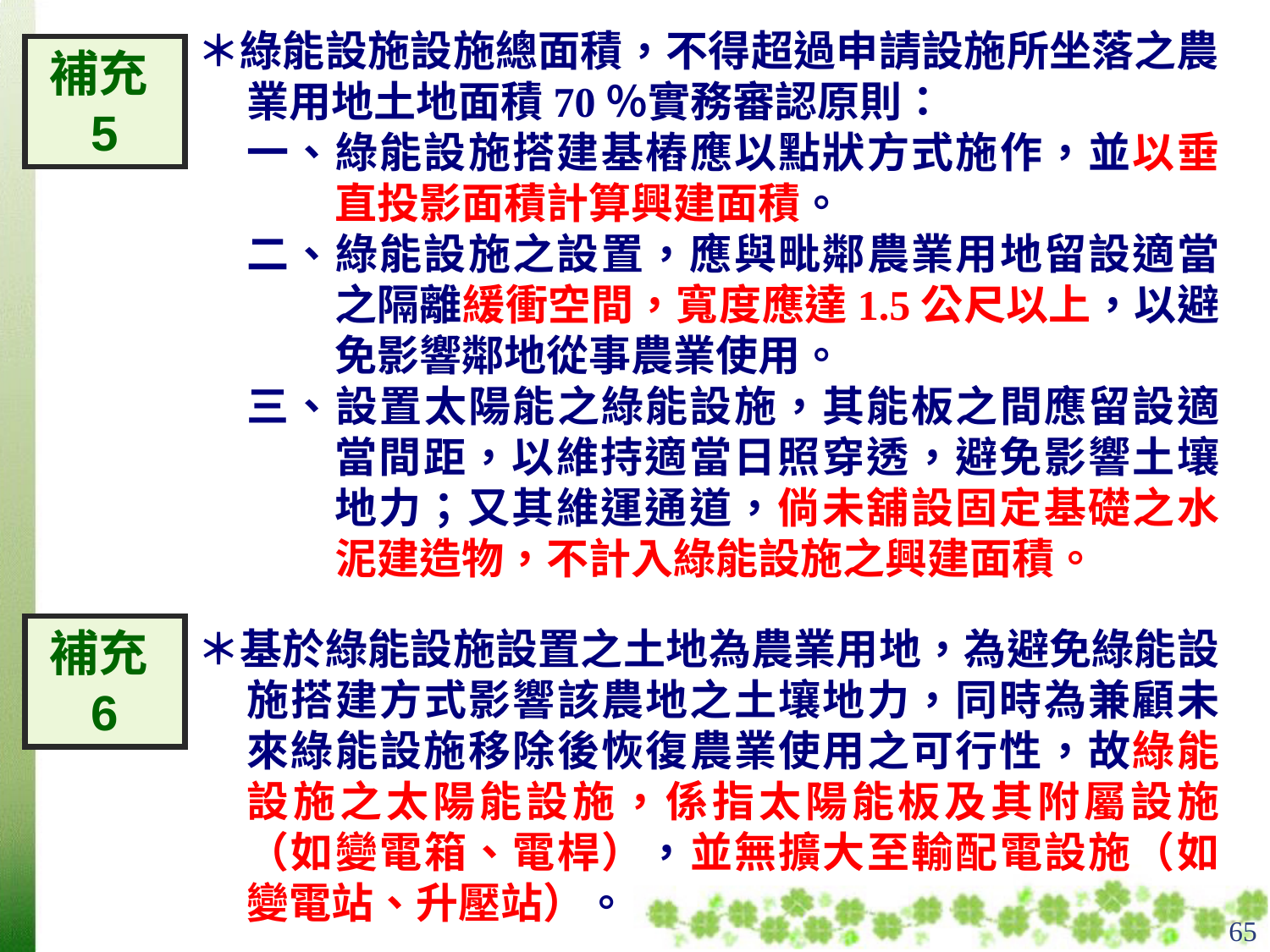

＊綠能設施設施總面積，不得超過申請設施所坐落之農業用地土地面積70％實務審認原則：
一、綠能設施搭建基樁應以點狀方式施作，並以垂直投影面積計算興建面積。
二、綠能設施之設置，應與毗鄰農業用地留設適當之隔離緩衝空間，寬度應達1.5公尺以上，以避免影響鄰地從事農業使用。
三、設置太陽能之綠能設施，其能板之間應留設適當間距，以維持適當日照穿透，避免影響土壤地力；又其維運通道，倘未舖設固定基礎之水泥建造物，不計入綠能設施之興建面積。
補充5
補充6
＊基於綠能設施設置之土地為農業用地，為避免綠能設施搭建方式影響該農地之土壤地力，同時為兼顧未來綠能設施移除後恢復農業使用之可行性，故綠能設施之太陽能設施，係指太陽能板及其附屬設施（如變電箱、電桿），並無擴大至輸配電設施（如變電站、升壓站）。
65